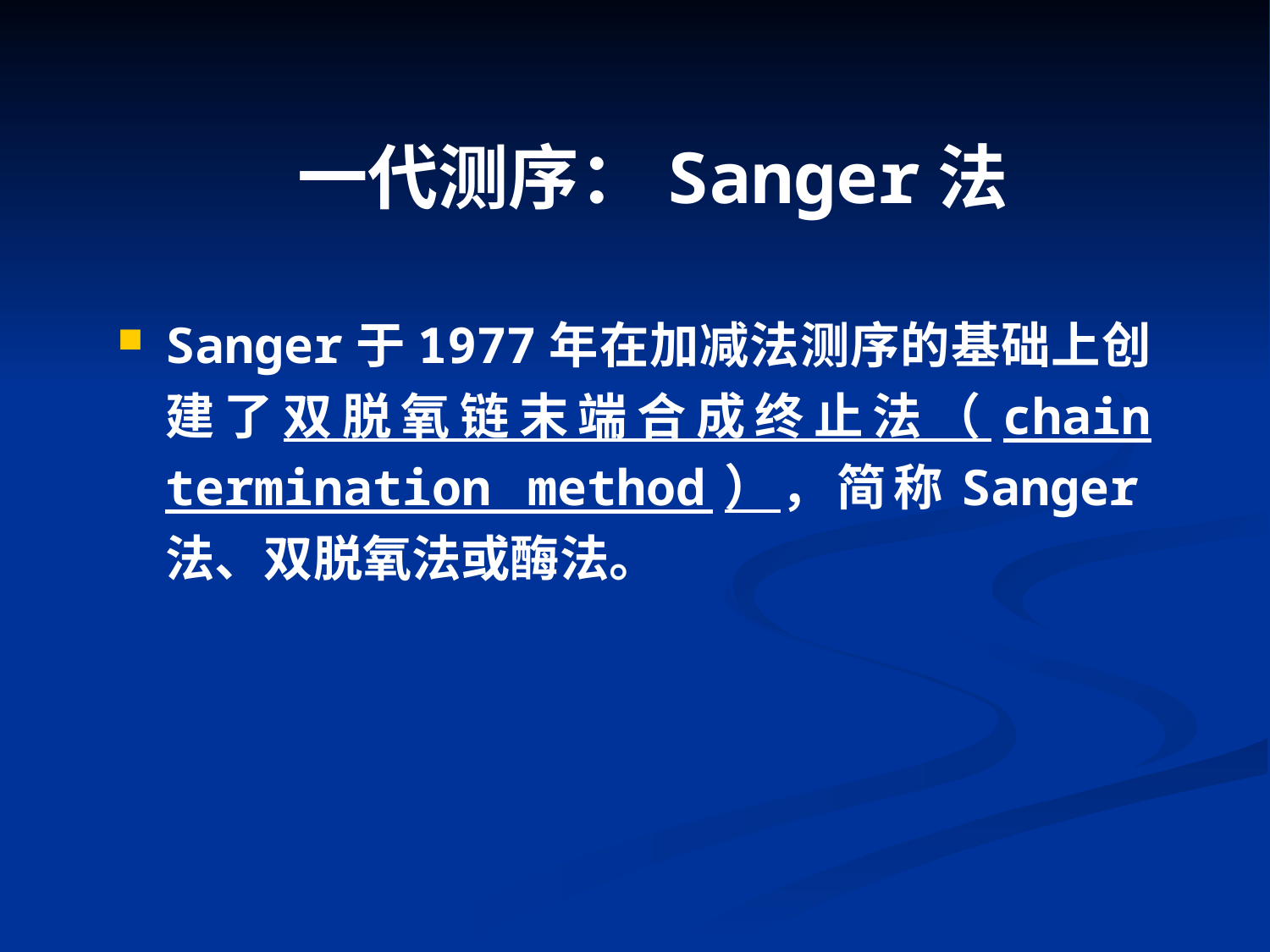

# 一代测序：Sanger法
Sanger于1977年在加减法测序的基础上创建了双脱氧链末端合成终止法（chain termination method），简称Sanger法、双脱氧法或酶法。